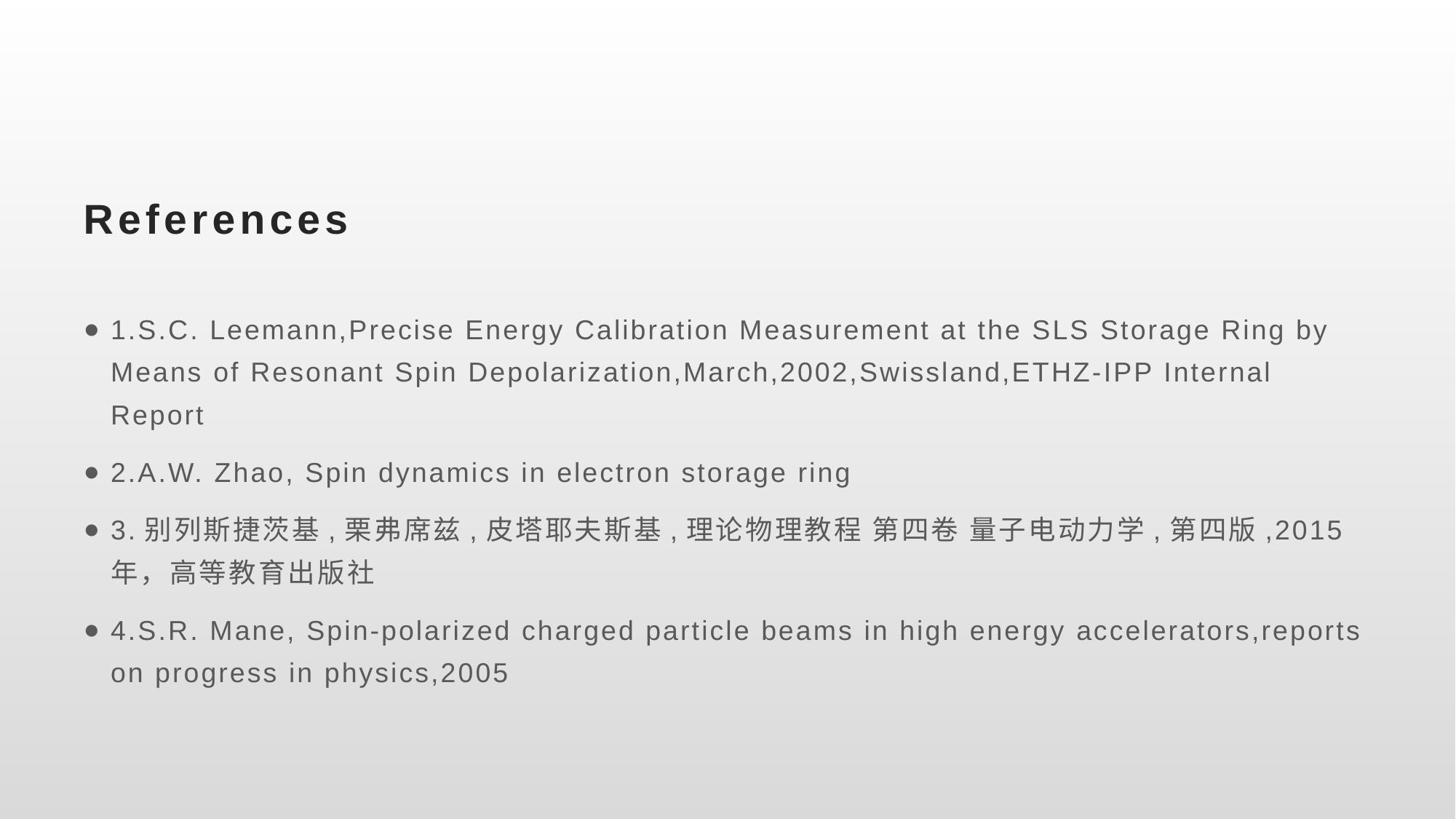

# References
1.S.C. Leemann,Precise Energy Calibration Measurement at the SLS Storage Ring by Means of Resonant Spin Depolarization,March,2002,Swissland,ETHZ-IPP Internal Report
2.A.W. Zhao, Spin dynamics in electron storage ring
3.别列斯捷茨基,栗弗席兹,皮塔耶夫斯基,理论物理教程 第四卷 量子电动力学,第四版,2015年，高等教育出版社
4.S.R. Mane, Spin-polarized charged particle beams in high energy accelerators,reports on progress in physics,2005